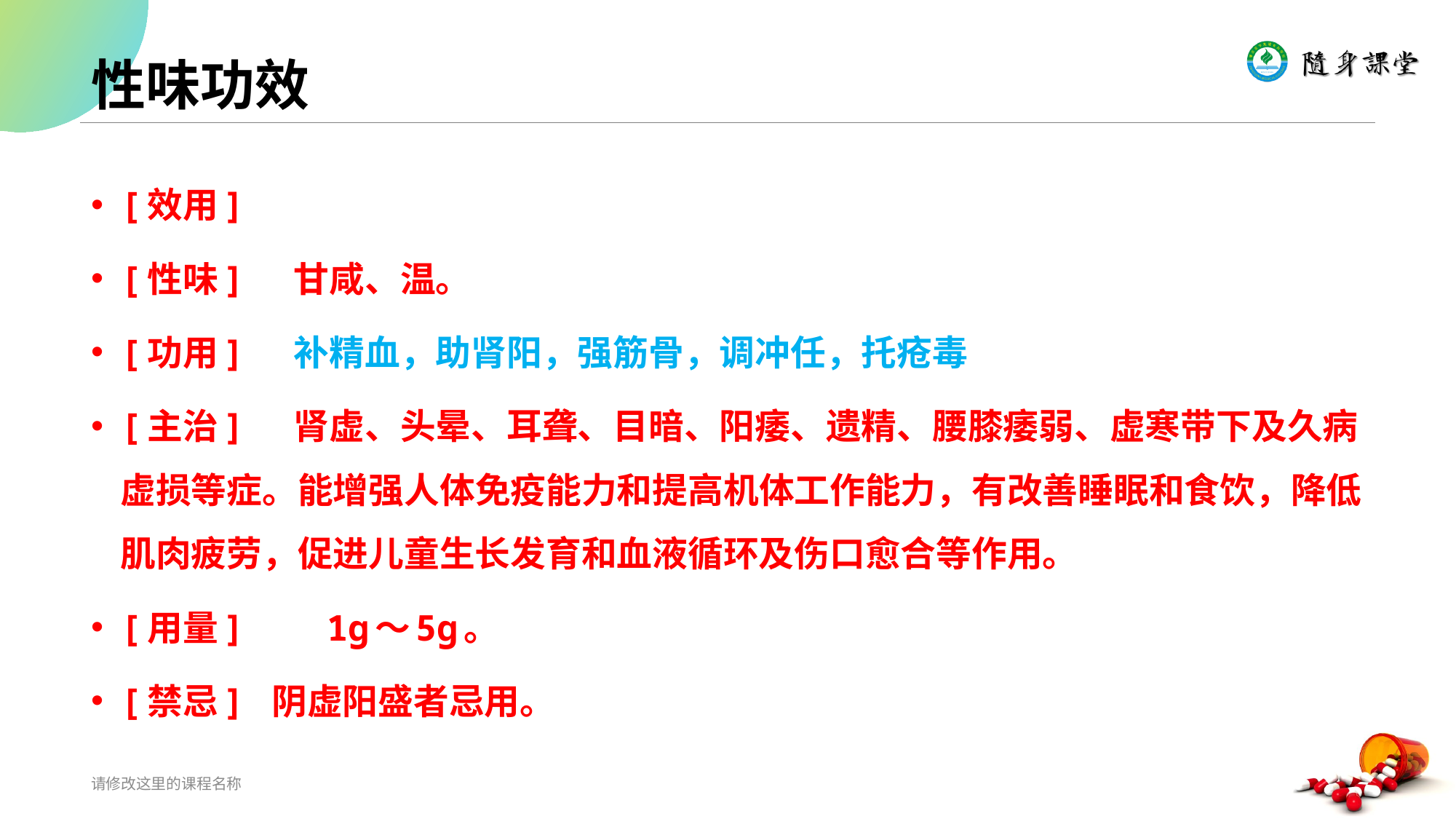

# 性味功效
[效用]
[性味]　 甘咸、温。
[功用]　 补精血，助肾阳，强筋骨，调冲任，托疮毒
[主治]　 肾虚、头晕、耳聋、目暗、阳痿、遗精、腰膝痿弱、虚寒带下及久病虚损等症。能增强人体免疫能力和提高机体工作能力，有改善睡眠和食饮，降低肌肉疲劳，促进儿童生长发育和血液循环及伤口愈合等作用。
[用量]　　1g～5g。
[禁忌] 阴虚阳盛者忌用。

请修改这里的课程名称
14